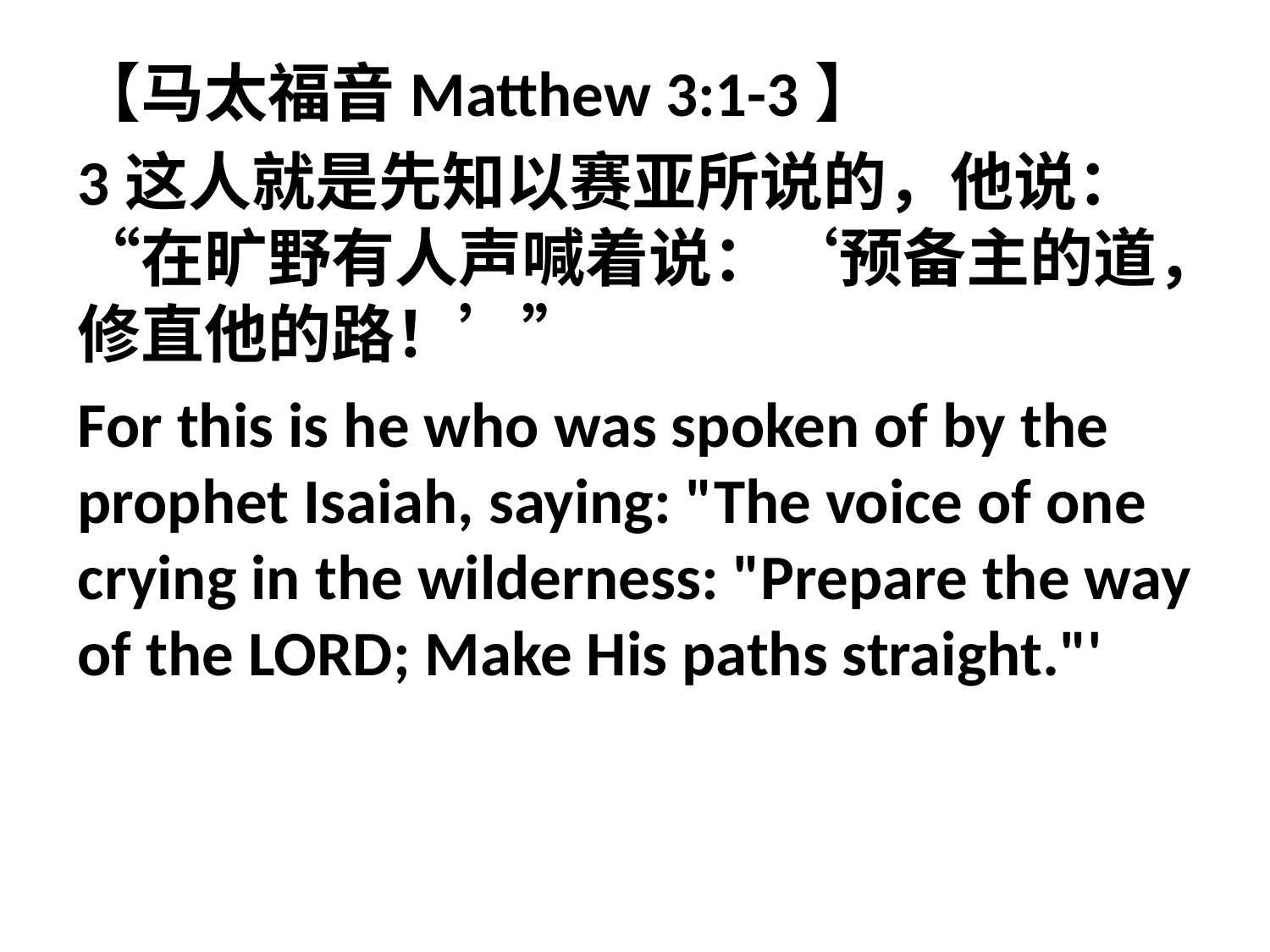

【马太福音Matthew 3:1-3】
3这人就是先知以赛亚所说的，他说：“在旷野有人声喊着说：‘预备主的道，修直他的路！’”
For this is he who was spoken of by the prophet Isaiah, saying: "The voice of one crying in the wilderness: "Prepare the way of the LORD; Make His paths straight."'